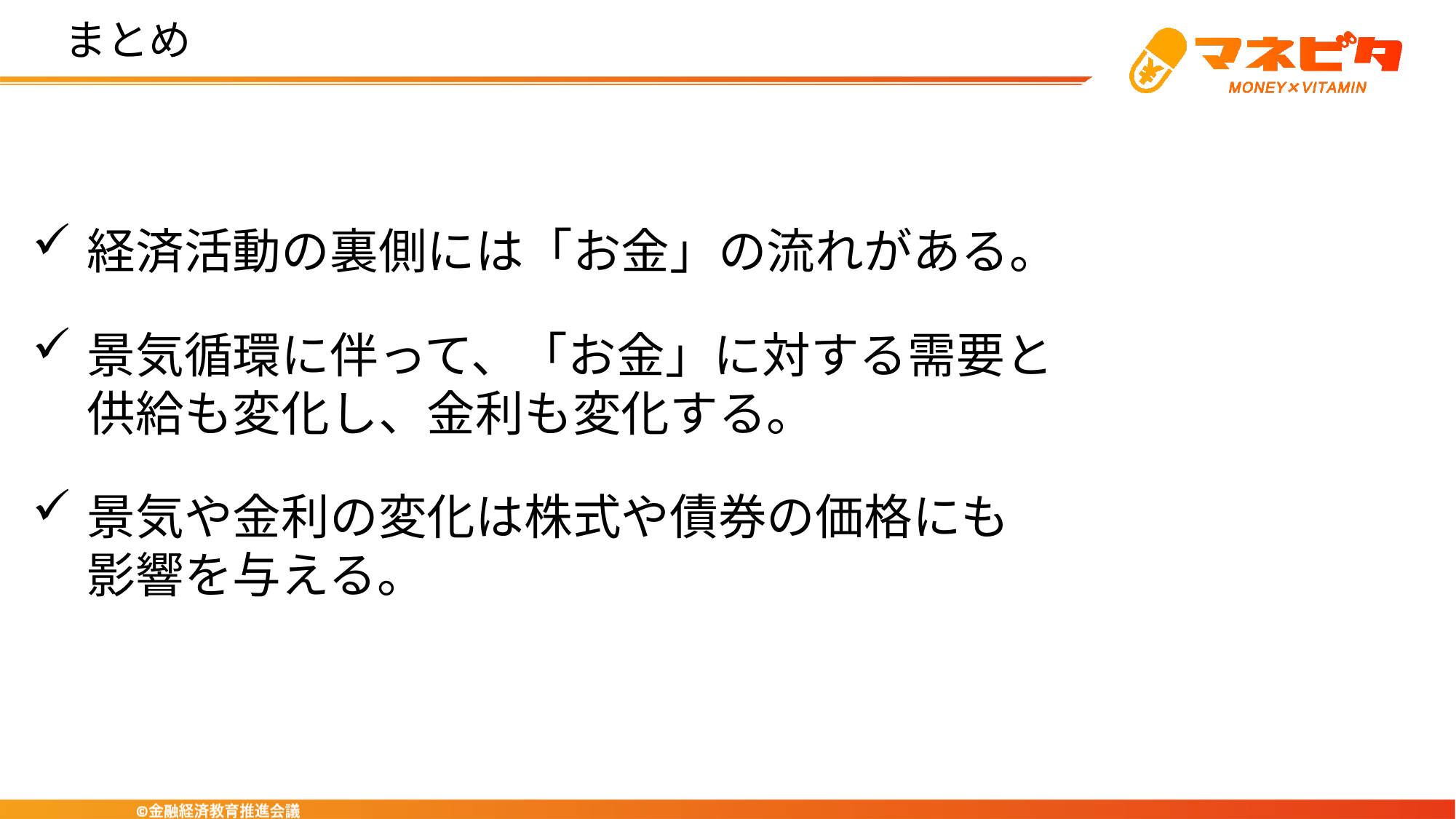

# まとめ
経済活動の裏側には「お金」の流れがある。
景気循環に伴って、「お金」に対する需要と供給も変化し、金利も変化する。
景気や金利の変化は株式や債券の価格にも影響を与える。